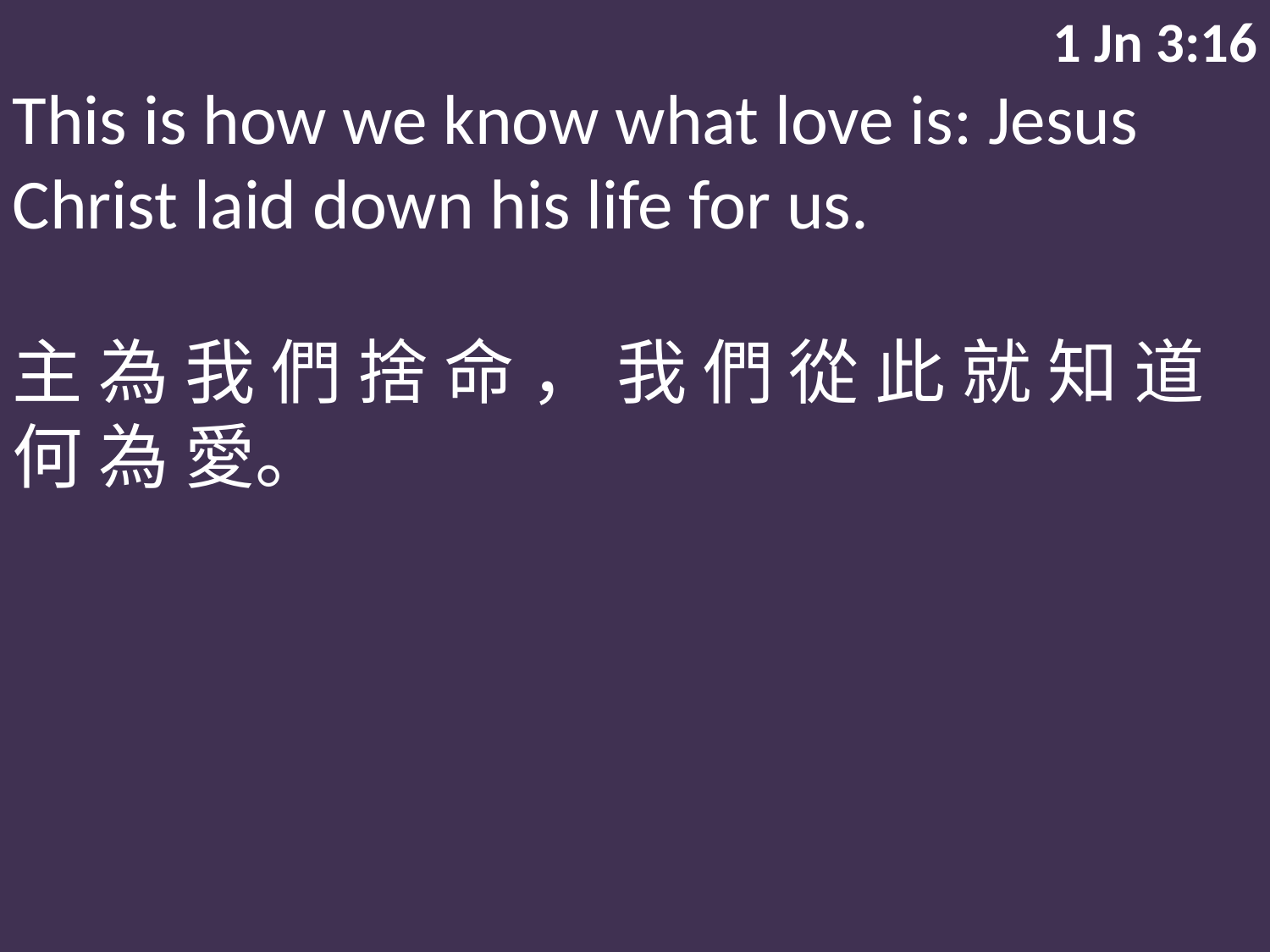

1 Jn 3:16
This is how we know what love is: Jesus Christ laid down his life for us.

主 為 我 們 捨 命 ， 我 們 從 此 就 知 道 何 為 愛。